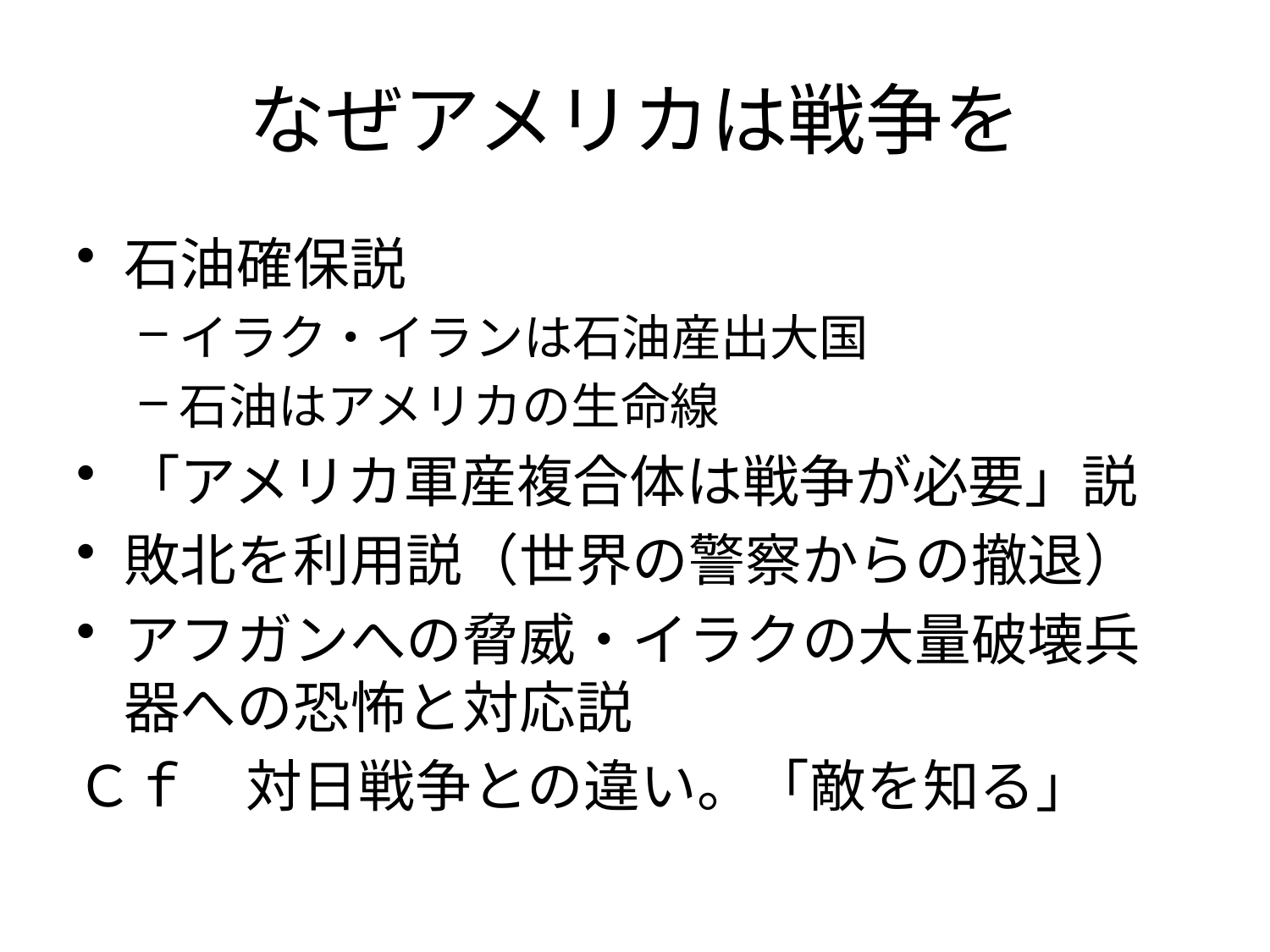

# なぜアメリカは戦争を
石油確保説
イラク・イランは石油産出大国
石油はアメリカの生命線
「アメリカ軍産複合体は戦争が必要」説
敗北を利用説（世界の警察からの撤退）
アフガンへの脅威・イラクの大量破壊兵器への恐怖と対応説
Ｃｆ　対日戦争との違い。「敵を知る」